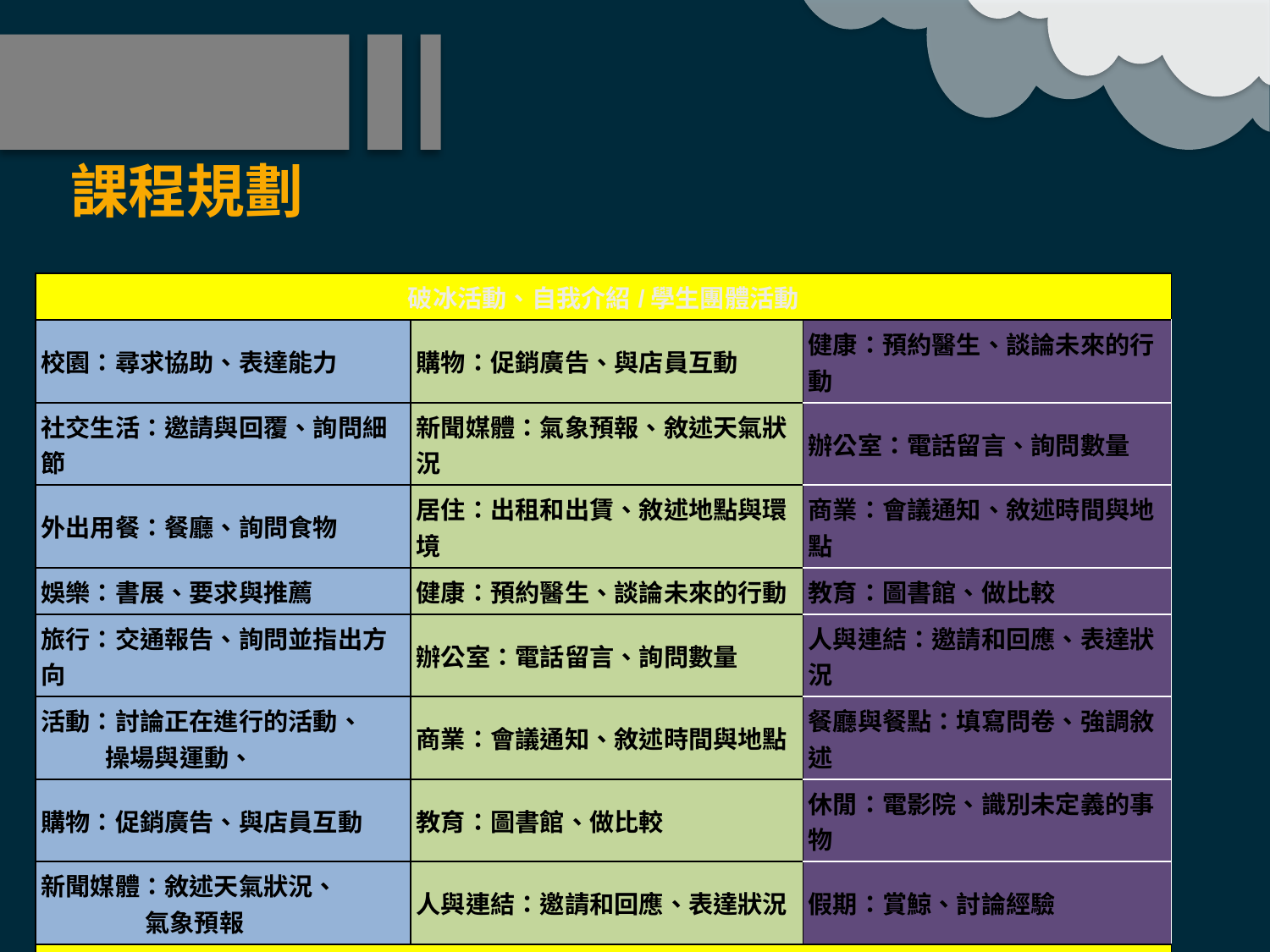

課程規劃
| 破冰活動、自我介紹/學生團體活動 |  |  |
| --- | --- | --- |
| 校園：尋求協助、表達能力 | 購物：促銷廣告、與店員互動 | 健康：預約醫生、談論未來的行動 |
| 社交生活：邀請與回覆、詢問細節 | 新聞媒體：氣象預報、敘述天氣狀況 | 辦公室：電話留言、詢問數量 |
| 外出用餐：餐廳、詢問食物 | 居住：出租和出賃、敘述地點與環境 | 商業：會議通知、敘述時間與地點 |
| 娛樂：書展、要求與推薦 | 健康：預約醫生、談論未來的行動 | 教育：圖書館、做比較 |
| 旅行：交通報告、詢問並指出方向 | 辦公室：電話留言、詢問數量 | 人與連結：邀請和回應、表達狀況 |
| 活動：討論正在進行的活動、 操場與運動、 | 商業：會議通知、敘述時間與地點 | 餐廳與餐點：填寫問卷、強調敘述 |
| 購物：促銷廣告、與店員互動 | 教育：圖書館、做比較 | 休閒：電影院、識別未定義的事物 |
| 新聞媒體：敘述天氣狀況、 氣象預報 | 人與連結：邀請和回應、表達狀況 | 假期：賞鯨、討論經驗 |
| 課程總結與複習。專題呈現 |  |  |
| TOEIC Bridge多益普及測驗-2020年6月 |  |  |